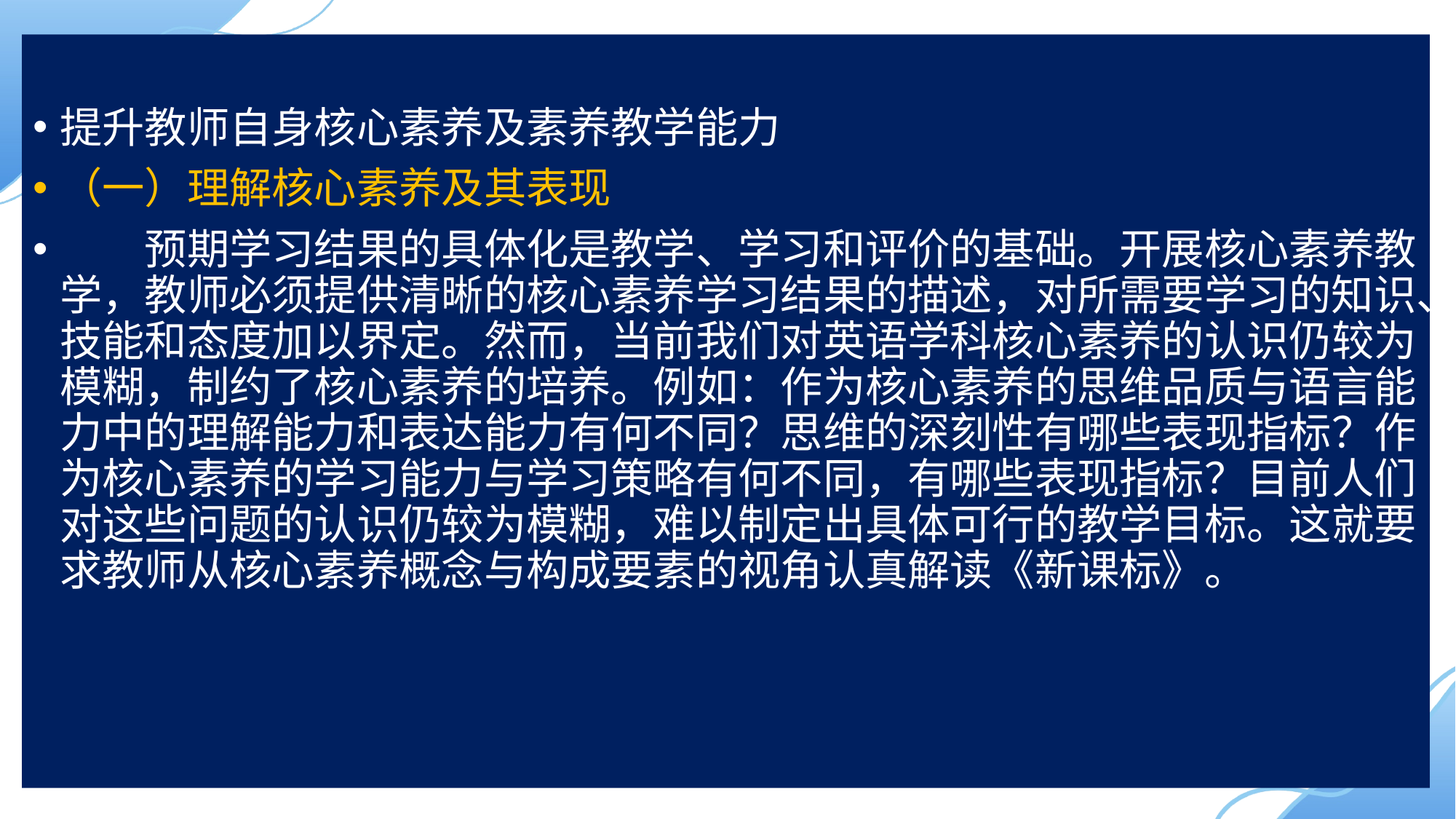

提升教师自身核心素养及素养教学能力
（一）理解核心素养及其表现
　　预期学习结果的具体化是教学、学习和评价的基础。开展核心素养教学，教师必须提供清晰的核心素养学习结果的描述，对所需要学习的知识、技能和态度加以界定。然而，当前我们对英语学科核心素养的认识仍较为模糊，制约了核心素养的培养。例如：作为核心素养的思维品质与语言能力中的理解能力和表达能力有何不同？思维的深刻性有哪些表现指标？作为核心素养的学习能力与学习策略有何不同，有哪些表现指标？目前人们对这些问题的认识仍较为模糊，难以制定出具体可行的教学目标。这就要求教师从核心素养概念与构成要素的视角认真解读《新课标》。